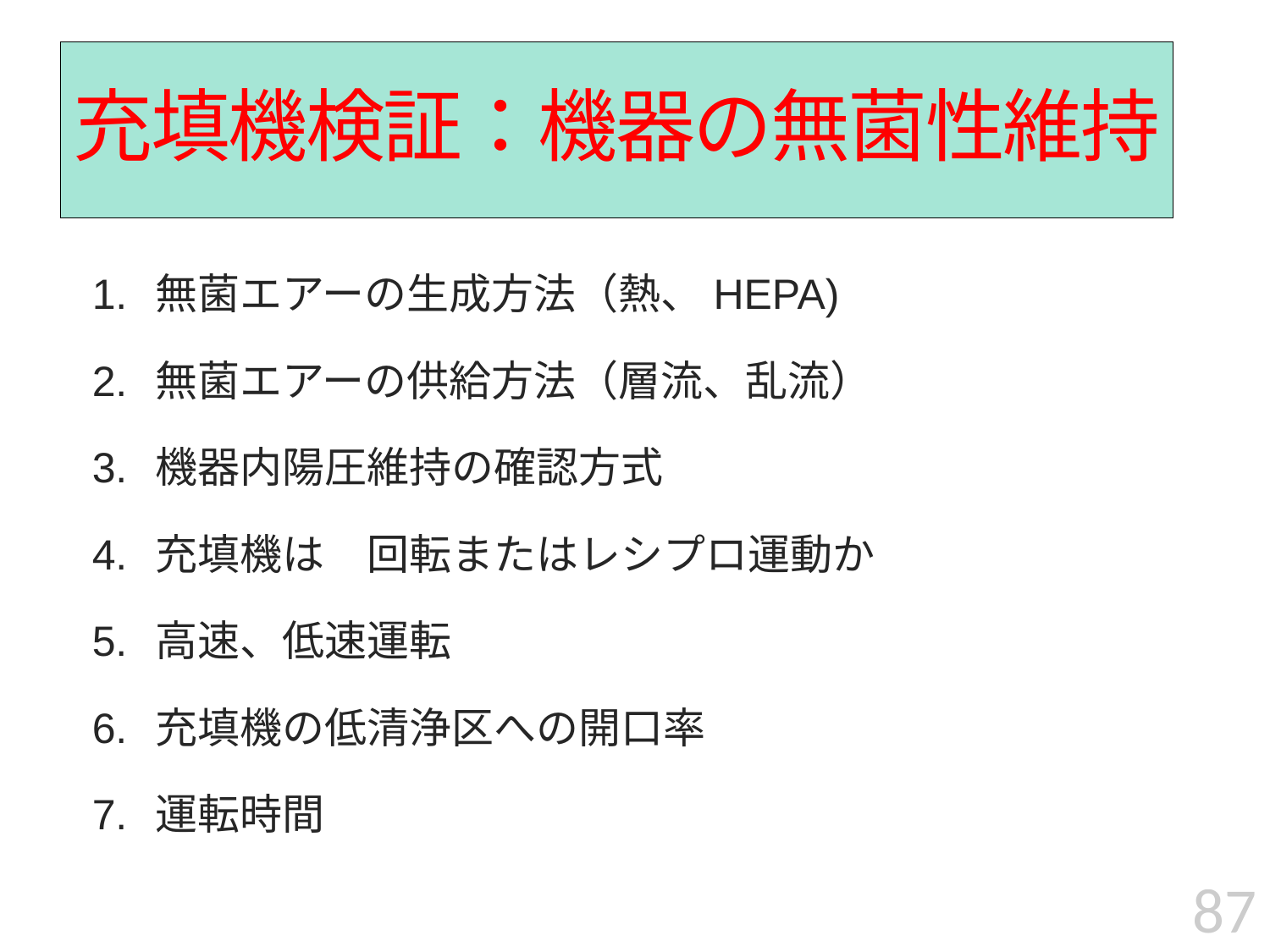

# 充填機検証：機器の無菌性維持
無菌エアーの生成方法（熱、HEPA)
無菌エアーの供給方法（層流、乱流）
機器内陽圧維持の確認方式
充填機は　回転またはレシプロ運動か
高速、低速運転
充填機の低清浄区への開口率
運転時間

87